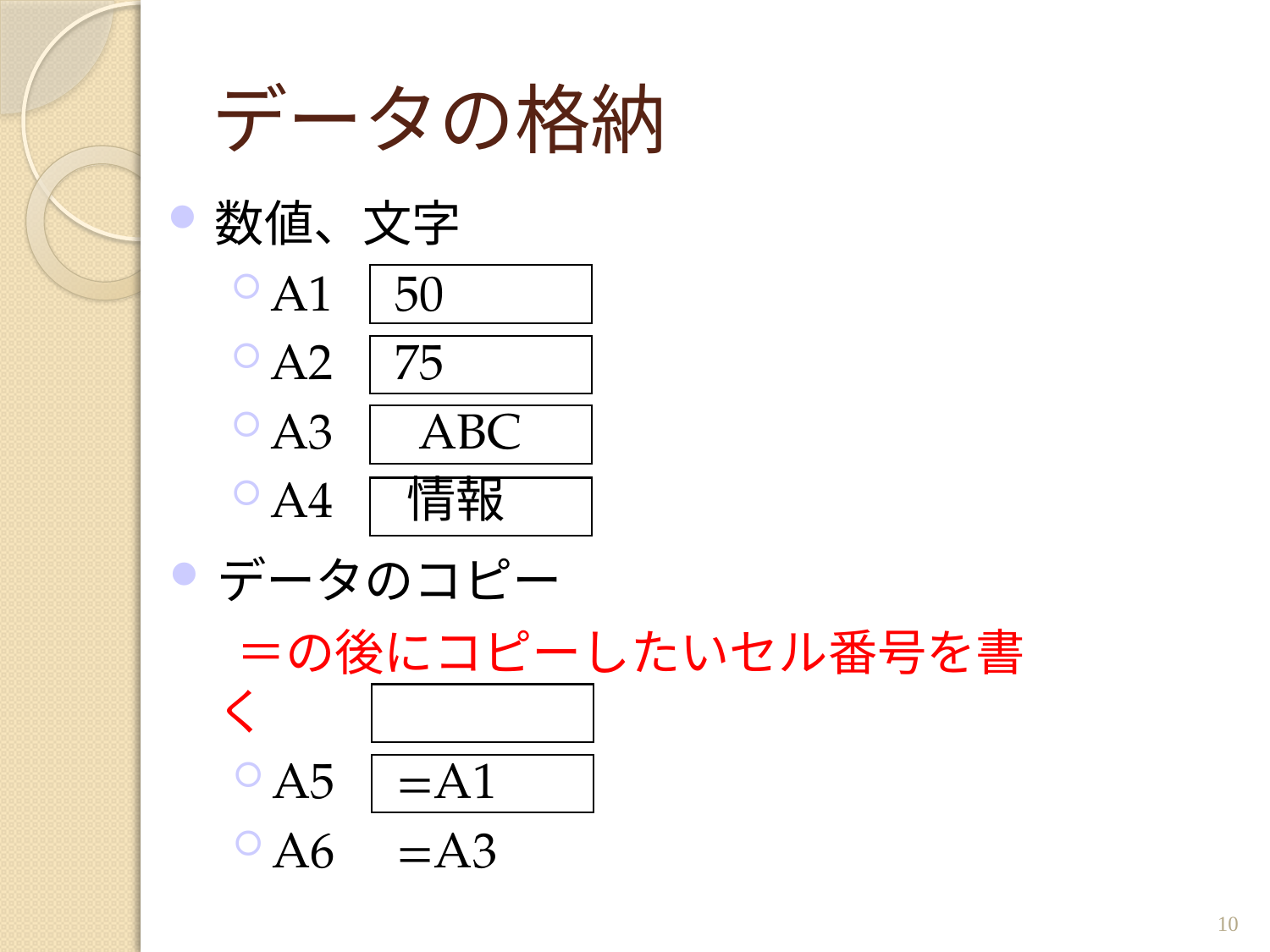

# データの格納
数値、文字
A1     50
A2     75
A3 　ABC
A4     情報

データのコピー
     ＝の後にコピーしたいセル番号を書く
A5     =A1
A6     =A3

10